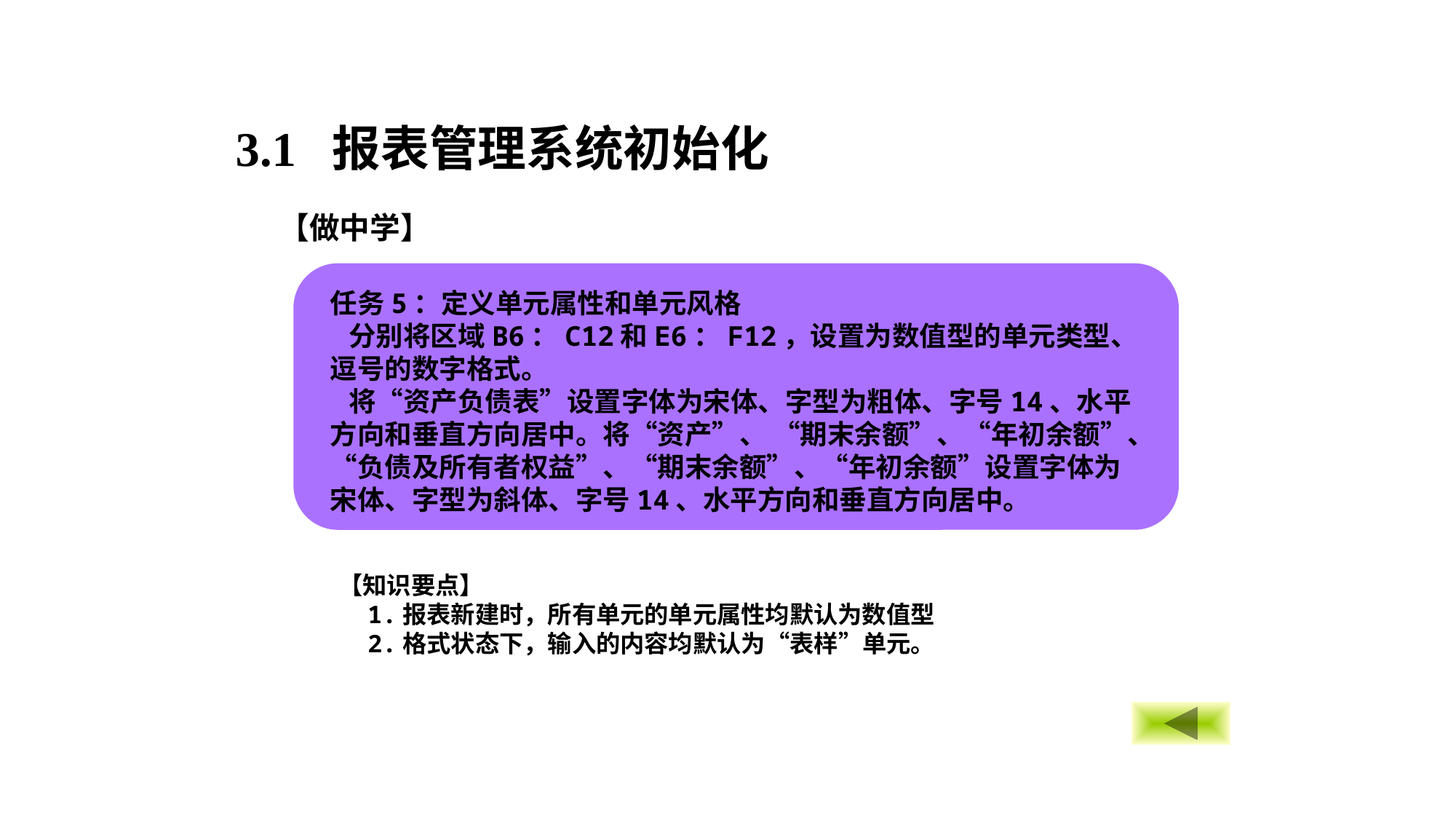

3.1  报表管理系统初始化
【做中学】

任务5：定义单元属性和单元风格
  分别将区域B6：C12和E6：F12，设置为数值型的单元类型、逗号的数字格式。
  将“资产负债表”设置字体为宋体、字型为粗体、字号14、水平方向和垂直方向居中。将“资产”、 “期末余额”、“年初余额”、“负债及所有者权益”、“期末余额”、“年初余额”设置字体为宋体、字型为斜体、字号14、水平方向和垂直方向居中。
【知识要点】
  1.报表新建时，所有单元的单元属性均默认为数值型
  2.格式状态下，输入的内容均默认为“表样”单元。